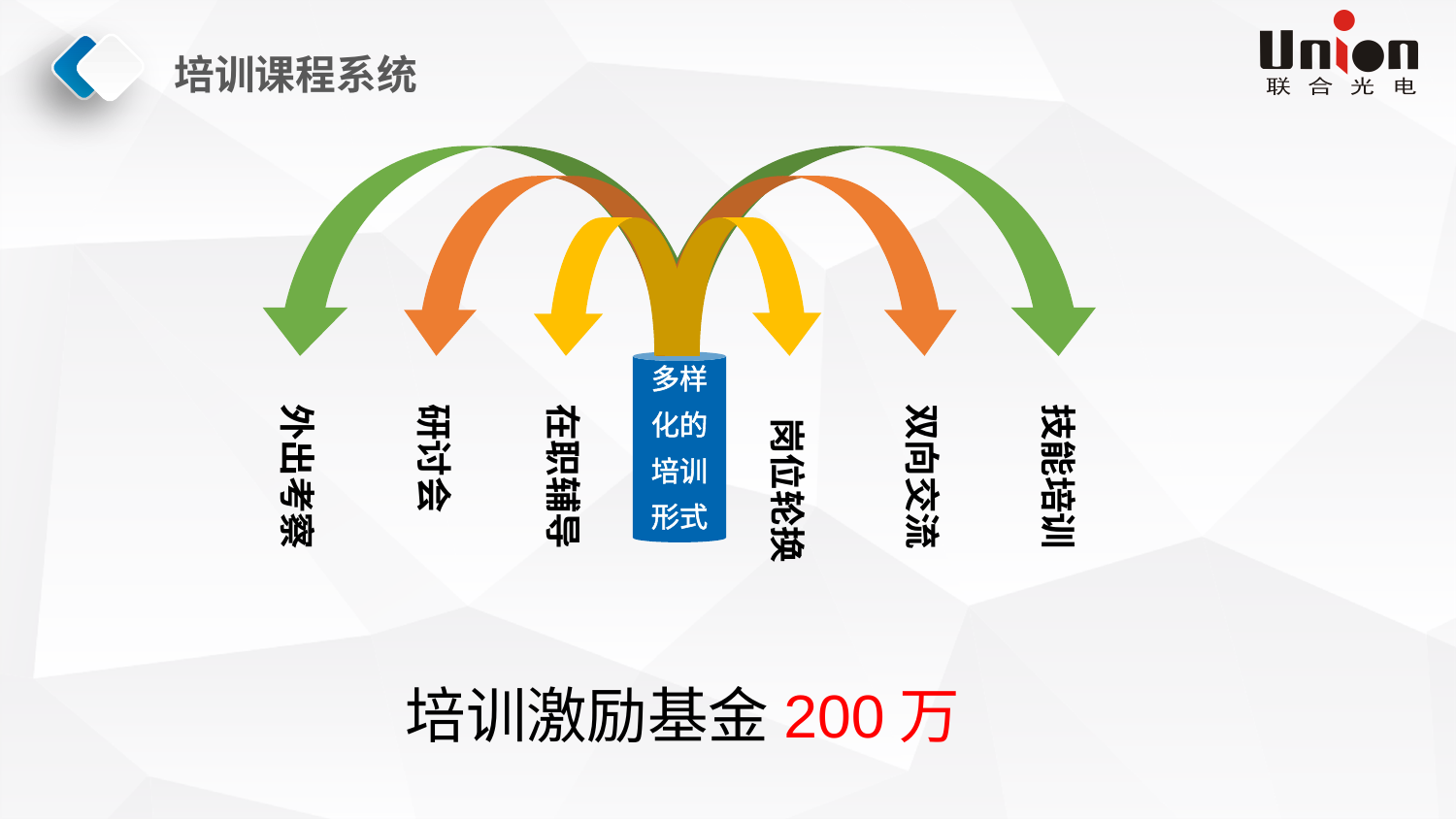

培训课程系统

多样
化的
培训
形式

岗位轮换
外出考察
研讨会

在职辅导
双向交流
技能培训
培训激励基金200万